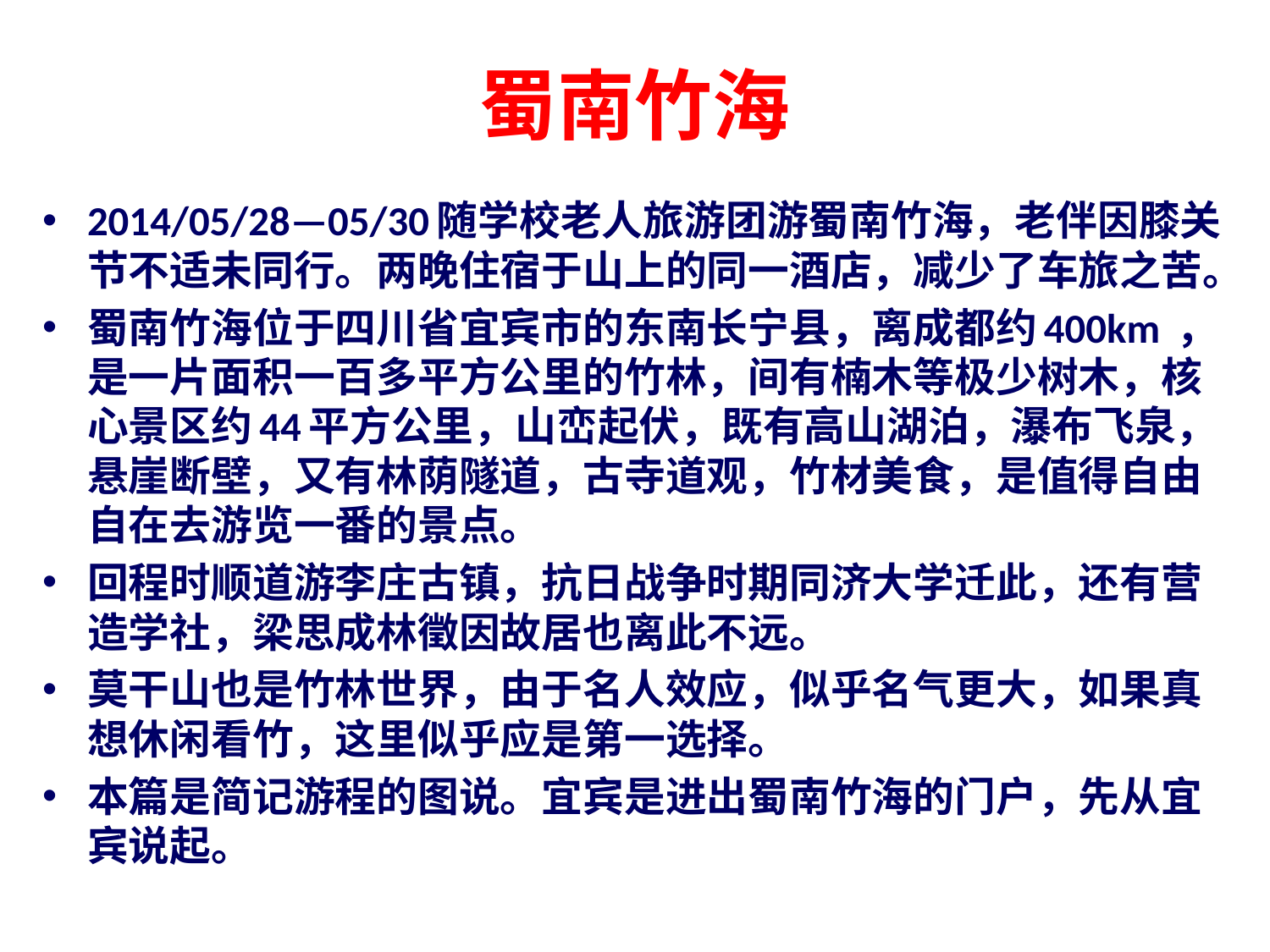

# 蜀南竹海
2014/05/28—05/30随学校老人旅游团游蜀南竹海，老伴因膝关节不适未同行。两晚住宿于山上的同一酒店，减少了车旅之苦。
蜀南竹海位于四川省宜宾市的东南长宁县，离成都约400km ，是一片面积一百多平方公里的竹林，间有楠木等极少树木，核心景区约44平方公里，山峦起伏，既有高山湖泊，瀑布飞泉，悬崖断壁，又有林荫隧道，古寺道观，竹材美食，是值得自由自在去游览一番的景点。
回程时顺道游李庄古镇，抗日战争时期同济大学迁此，还有营造学社，梁思成林徵因故居也离此不远。
莫干山也是竹林世界，由于名人效应，似乎名气更大，如果真想休闲看竹，这里似乎应是第一选择。
本篇是简记游程的图说。宜宾是进出蜀南竹海的门户，先从宜宾说起。